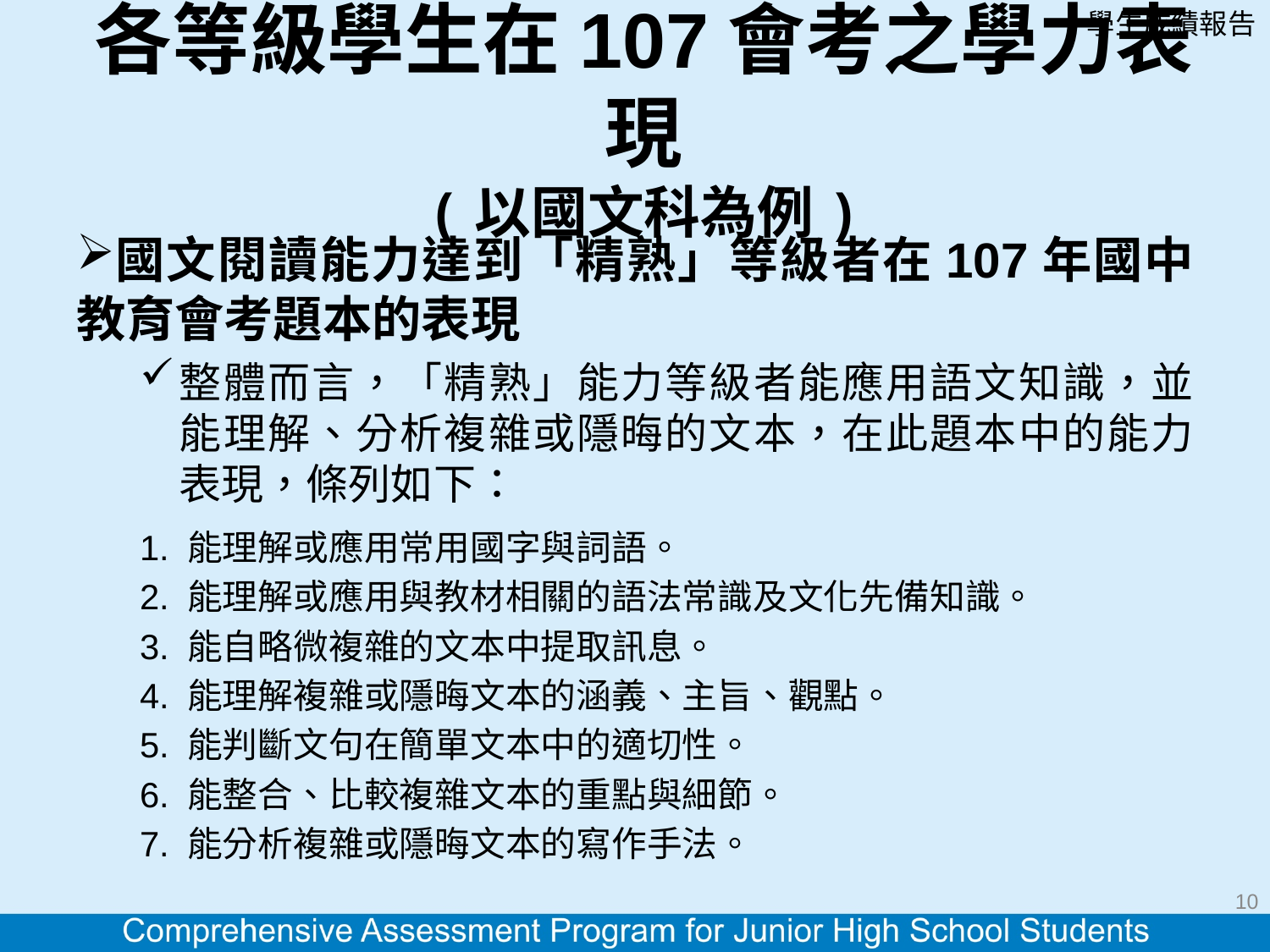

學生成績報告
# 各等級學生在107會考之學力表現 (以國文科為例)
國文閱讀能力達到「精熟」等級者在107年國中教育會考題本的表現
整體而言，「精熟」能力等級者能應用語文知識，並能理解、分析複雜或隱晦的文本，在此題本中的能力表現，條列如下：
能理解或應用常用國字與詞語。
能理解或應用與教材相關的語法常識及文化先備知識。
能自略微複雜的文本中提取訊息。
能理解複雜或隱晦文本的涵義、主旨、觀點。
能判斷文句在簡單文本中的適切性。
能整合、比較複雜文本的重點與細節。
能分析複雜或隱晦文本的寫作手法。

10